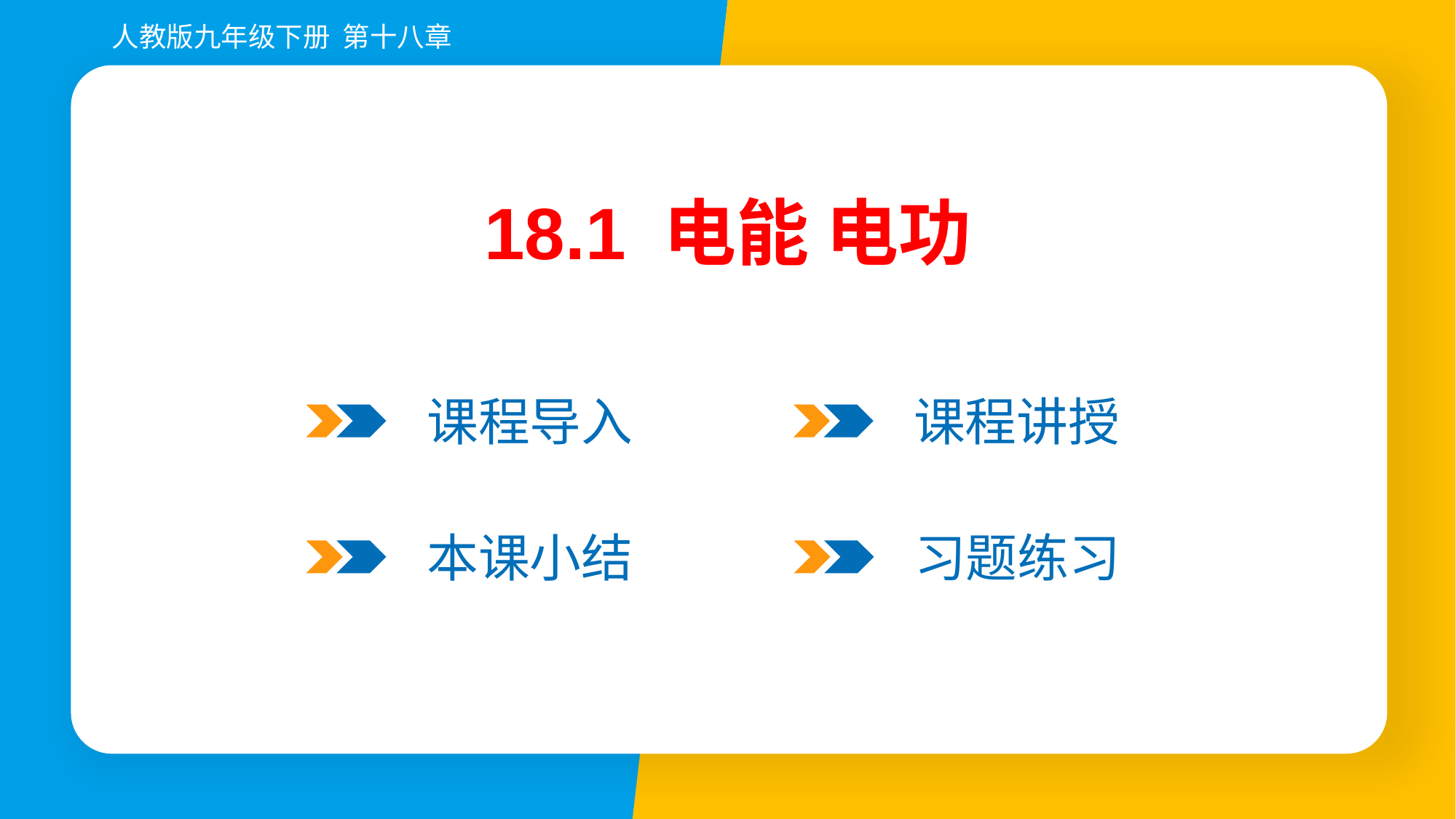

人教版九年级下册  第十八章
18.1 电能 电功
课程导入

课程讲授

习题练习

本课小结